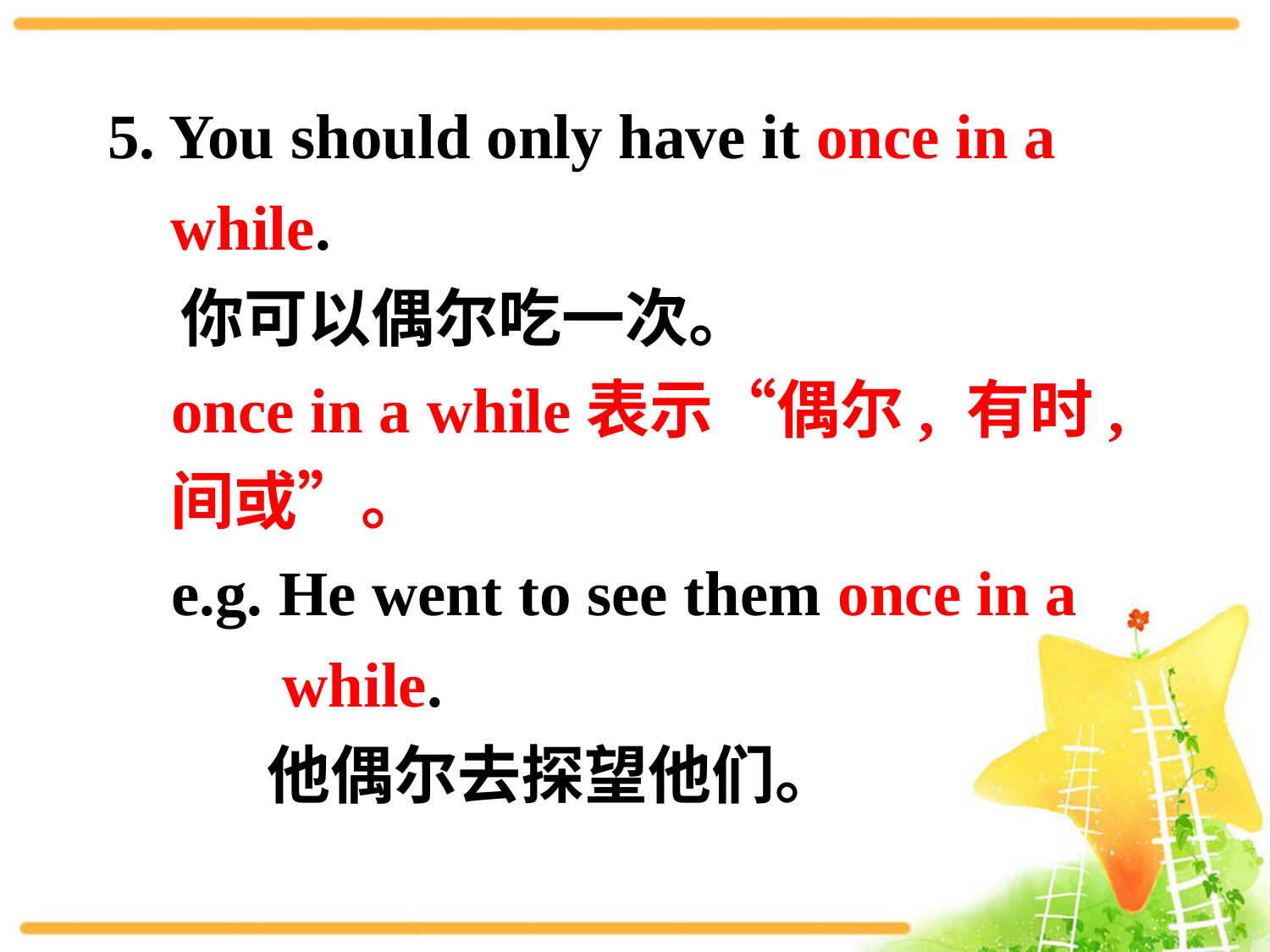

5. You should only have it once in a while.
    你可以偶尔吃一次。
    once in a while表示“偶尔, 有时, 间或”。
    e.g. He went to see them once in a
           while.
          他偶尔去探望他们。